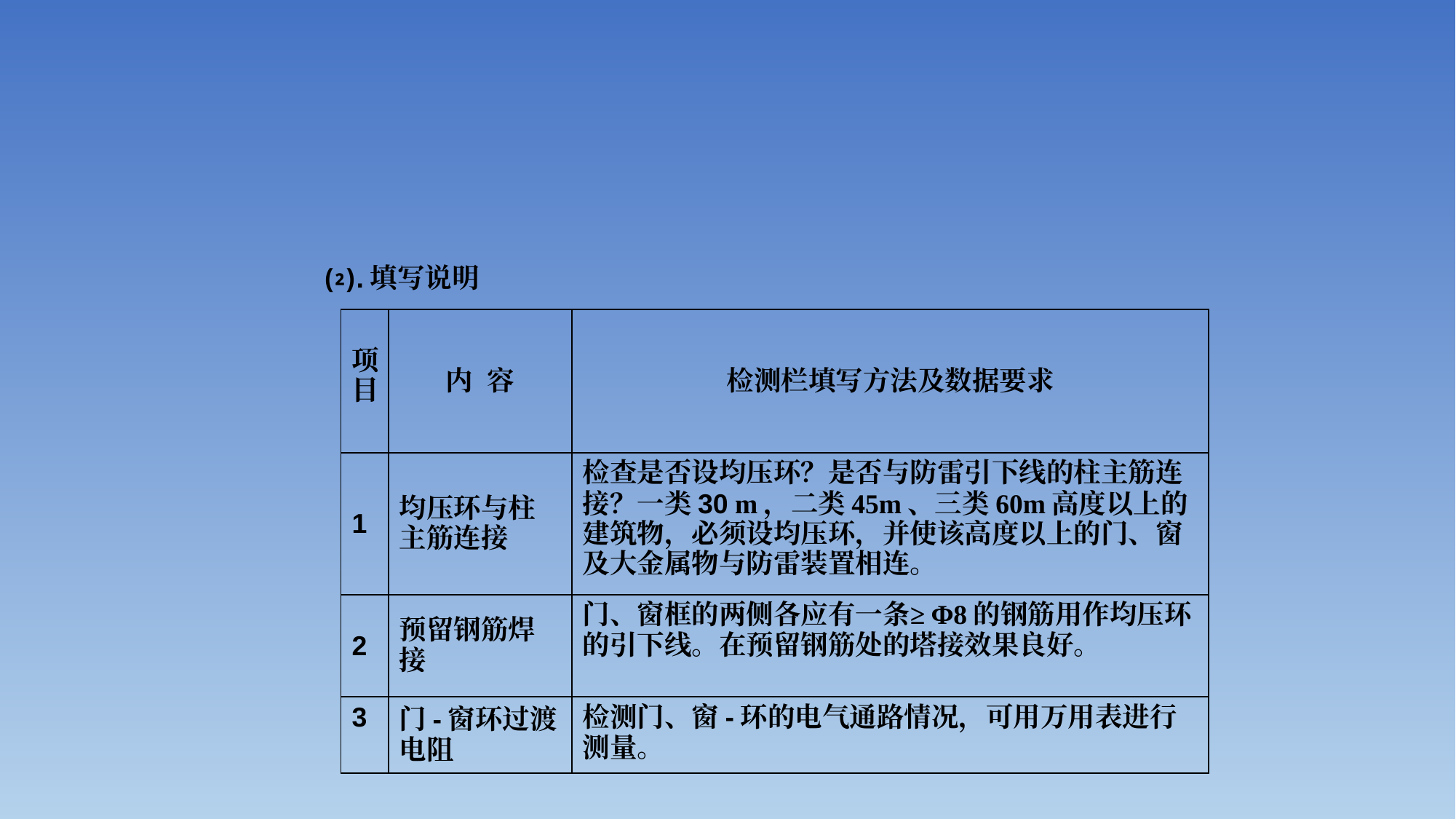

#

⑵.填写说明
| 项 目 | 内 容 | 检测栏填写方法及数据要求 |
| --- | --- | --- |
| 1 | 均压环与柱主筋连接 | 检查是否设均压环？是否与防雷引下线的柱主筋连接？一类30 m，二类45m、三类60m高度以上的建筑物，必须设均压环，并使该高度以上的门、窗及大金属物与防雷装置相连。 |
| 2 | 预留钢筋焊接 | 门、窗框的两侧各应有一条≥Φ8的钢筋用作均压环的引下线。在预留钢筋处的塔接效果良好。 |
| 3 | 门-窗环过渡电阻 | 检测门、窗-环的电气通路情况，可用万用表进行测量。 |